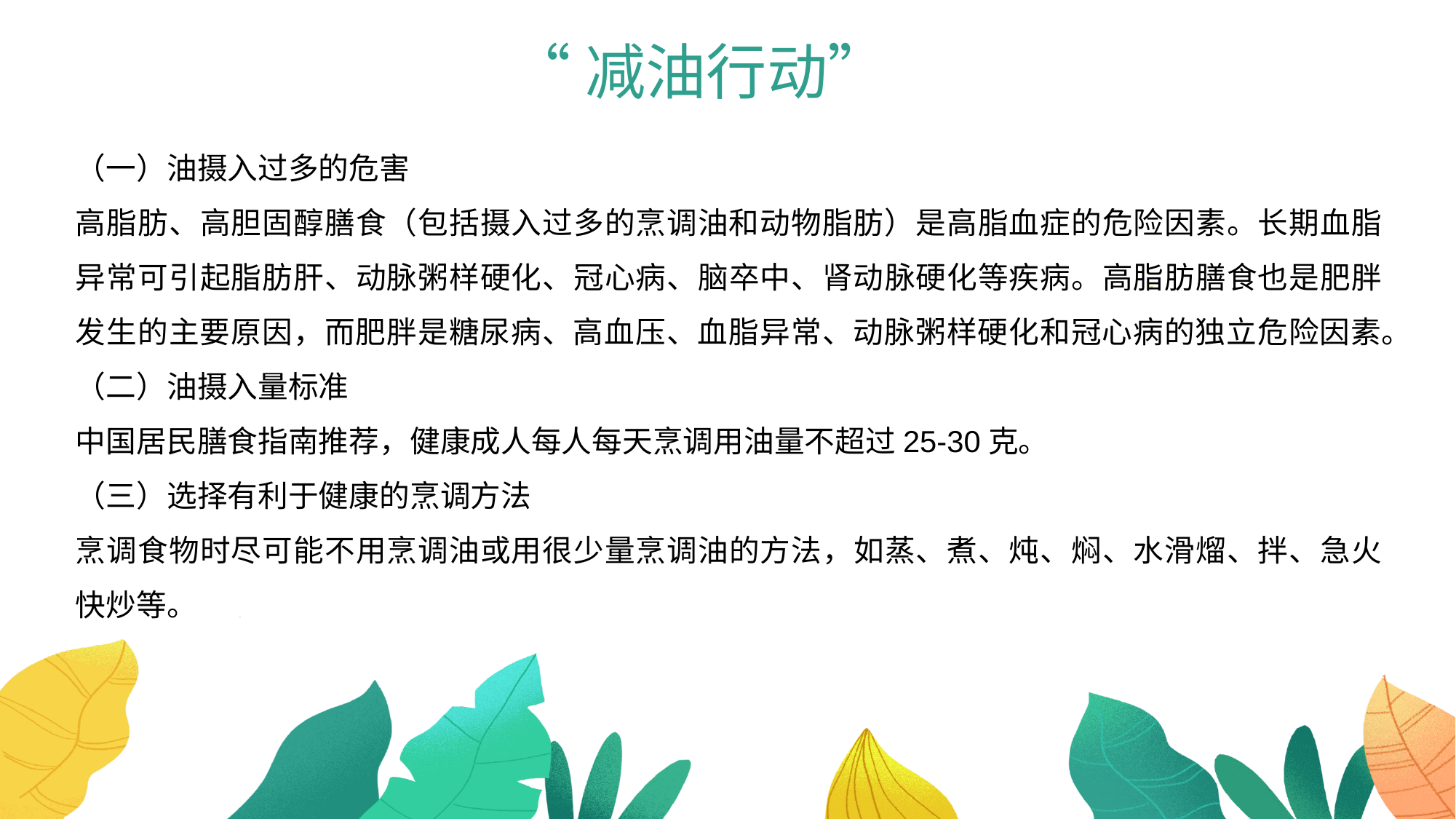

“减油行动”
（一）油摄入过多的危害
高脂肪、高胆固醇膳食（包括摄入过多的烹调油和动物脂肪）是高脂血症的危险因素。长期血脂异常可引起脂肪肝、动脉粥样硬化、冠心病、脑卒中、肾动脉硬化等疾病。高脂肪膳食也是肥胖发生的主要原因，而肥胖是糖尿病、高血压、血脂异常、动脉粥样硬化和冠心病的独立危险因素。
（二）油摄入量标准
中国居民膳食指南推荐，健康成人每人每天烹调用油量不超过25-30克。
（三）选择有利于健康的烹调方法
烹调食物时尽可能不用烹调油或用很少量烹调油的方法，如蒸、煮、炖、焖、水滑熘、拌、急火快炒等。